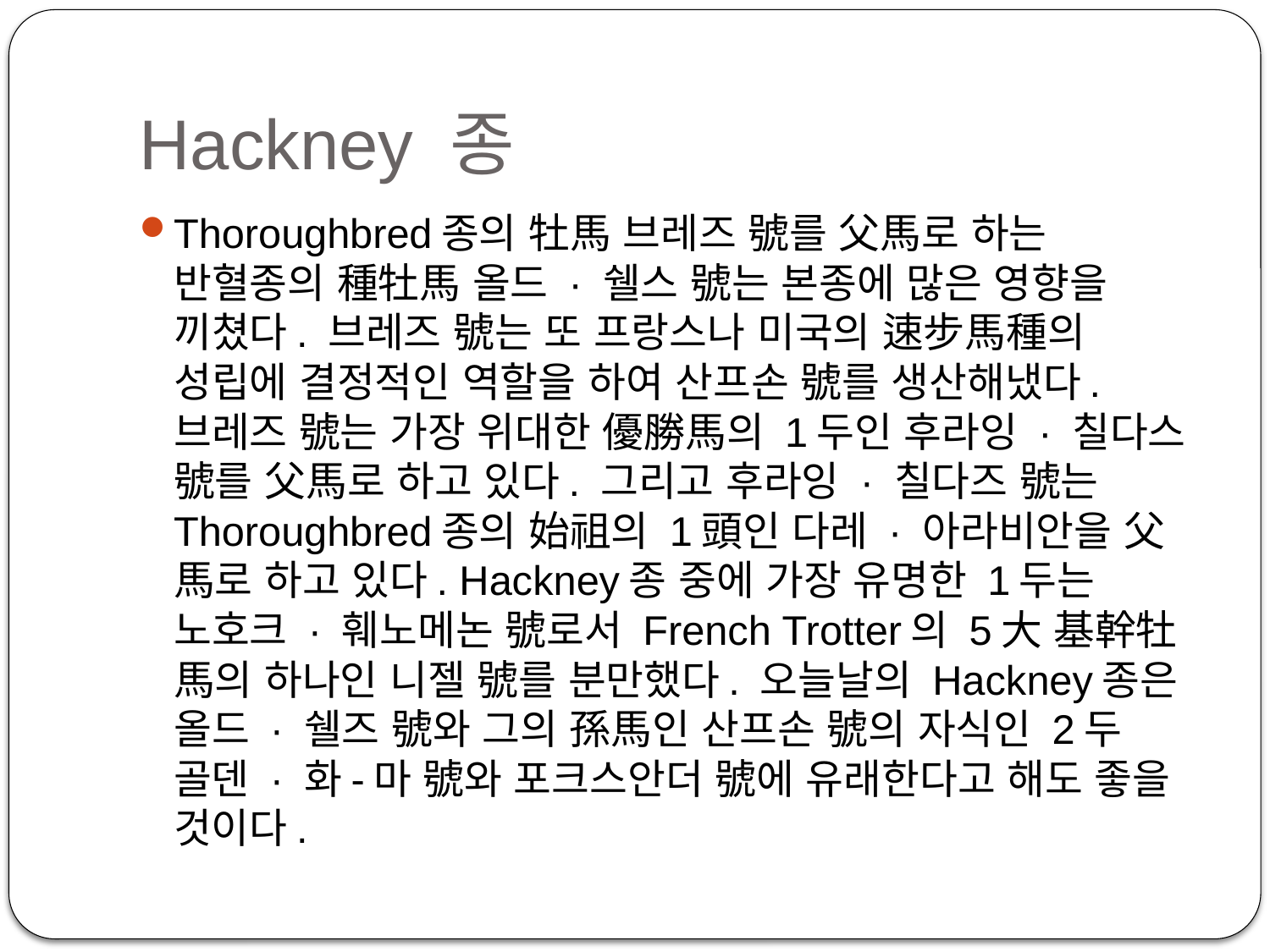

# Hackney 종
Thoroughbred종의 牡馬 브레즈 號를 父馬로 하는 반혈종의 種牡馬 올드 · 쉘스 號는 본종에 많은 영향을 끼쳤다. 브레즈 號는 또 프랑스나 미국의 速步馬種의 성립에 결정적인 역할을 하여 산프손 號를 생산해냈다. 브레즈 號는 가장 위대한 優勝馬의 1두인 후라잉 · 칠다스 號를 父馬로 하고 있다. 그리고 후라잉 · 칠다즈 號는  Thoroughbred종의 始祖의 1頭인 다레 · 아라비안을 父馬로 하고 있다. Hackney종 중에 가장 유명한 1두는 노호크 · 훼노메논 號로서 French Trotter의 5大 基幹牡馬의 하나인 니젤 號를 분만했다. 오늘날의 Hackney종은 올드 · 쉘즈 號와 그의 孫馬인 산프손 號의 자식인 2두 골덴 · 화-마 號와 포크스안더 號에 유래한다고 해도 좋을 것이다.